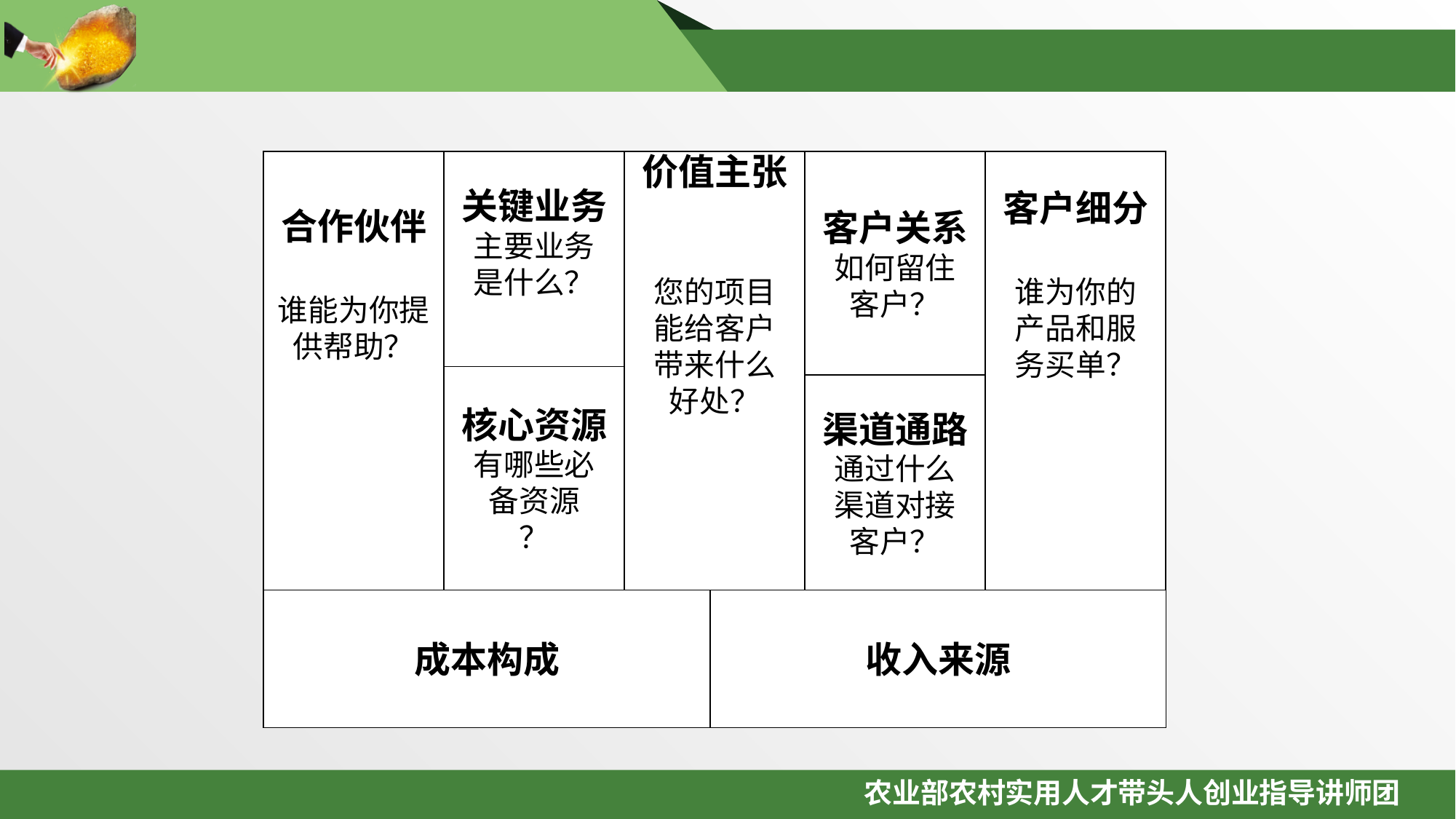

合作伙伴

谁能为你提
供帮助？

关键业务
主要业务
是什么？

价值主张

您的项目
能给客户
带来什么
好处？

客户关系
如何留住
客户？
客户细分

谁为你的
产品和服
务买单？

核心资源
有哪些必
备资源
？
渠道通路
通过什么
渠道对接
客户？
成本构成
收入来源